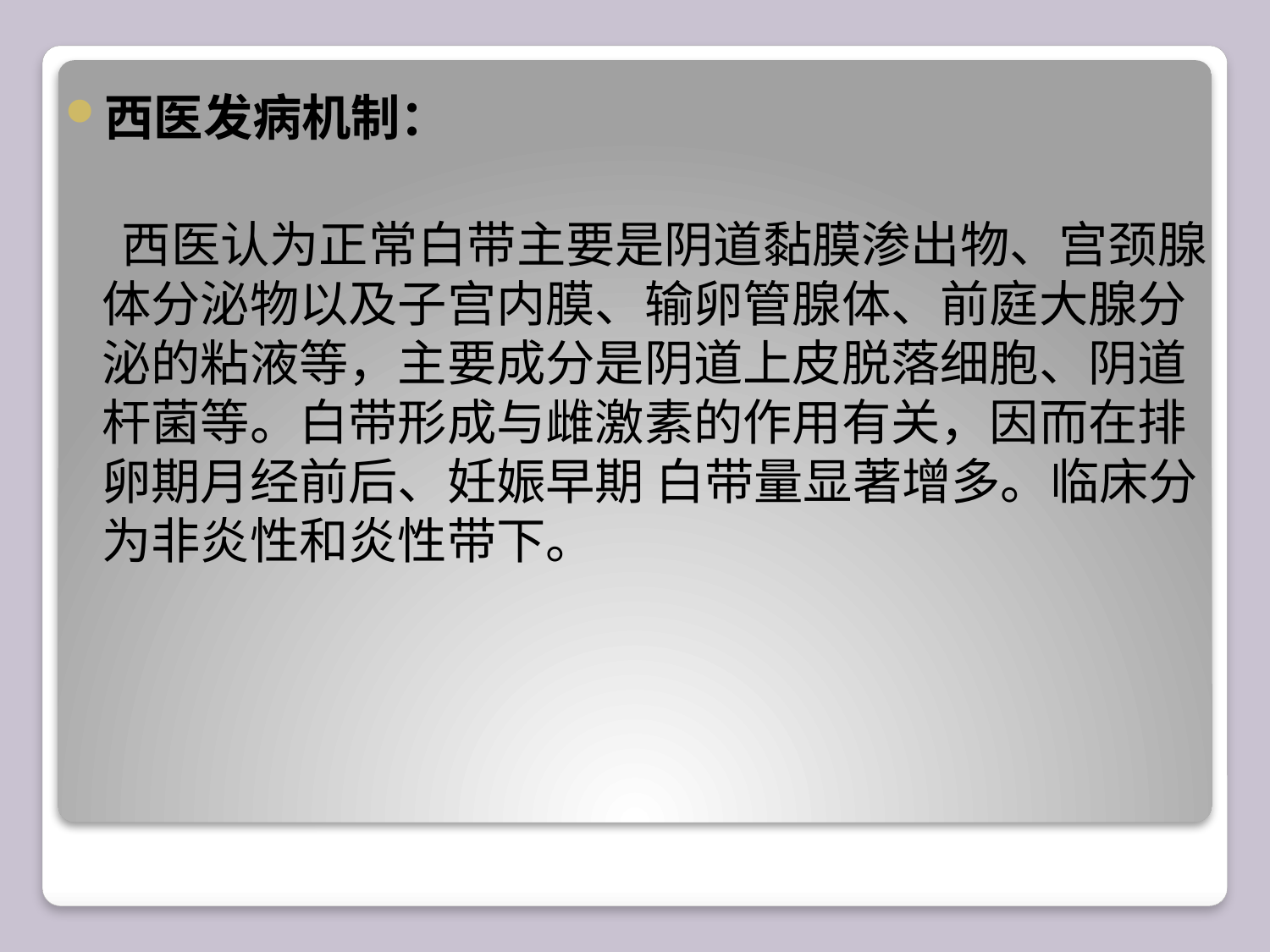

西医发病机制：

    西医认为正常白带主要是阴道黏膜渗出物、宫颈腺体分泌物以及子宫内膜、输卵管腺体、前庭大腺分泌的粘液等，主要成分是阴道上皮脱落细胞、阴道杆菌等。白带形成与雌激素的作用有关，因而在排卵期月经前后、妊娠早期 白带量显著增多。临床分为非炎性和炎性带下。